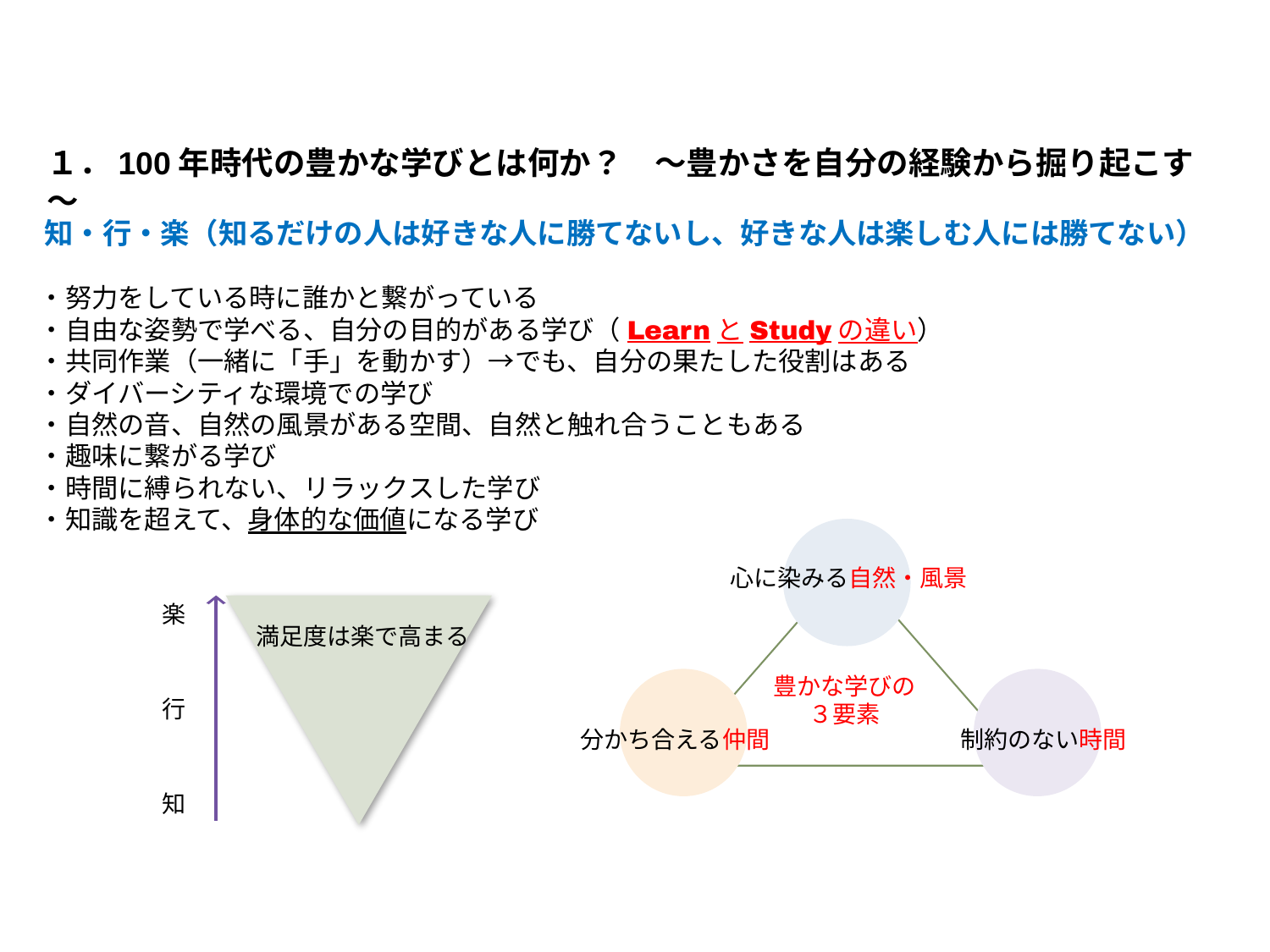

１．100年時代の豊かな学びとは何か？　～豊かさを自分の経験から掘り起こす～
知・行・楽（知るだけの人は好きな人に勝てないし、好きな人は楽しむ人には勝てない）

・努力をしている時に誰かと繋がっている
・自由な姿勢で学べる、自分の目的がある学び（LearnとStudyの違い）
・共同作業（一緒に「手」を動かす）→でも、自分の果たした役割はある
・ダイバーシティな環境での学び
・自然の音、自然の風景がある空間、自然と触れ合うこともある
・趣味に繋がる学び
・時間に縛られない、リラックスした学び
・知識を超えて、身体的な価値になる学び

心に染みる自然・風景

楽

満足度は楽で高まる
豊かな学びの
３要素

行
分かち合える仲間
制約のない時間
知